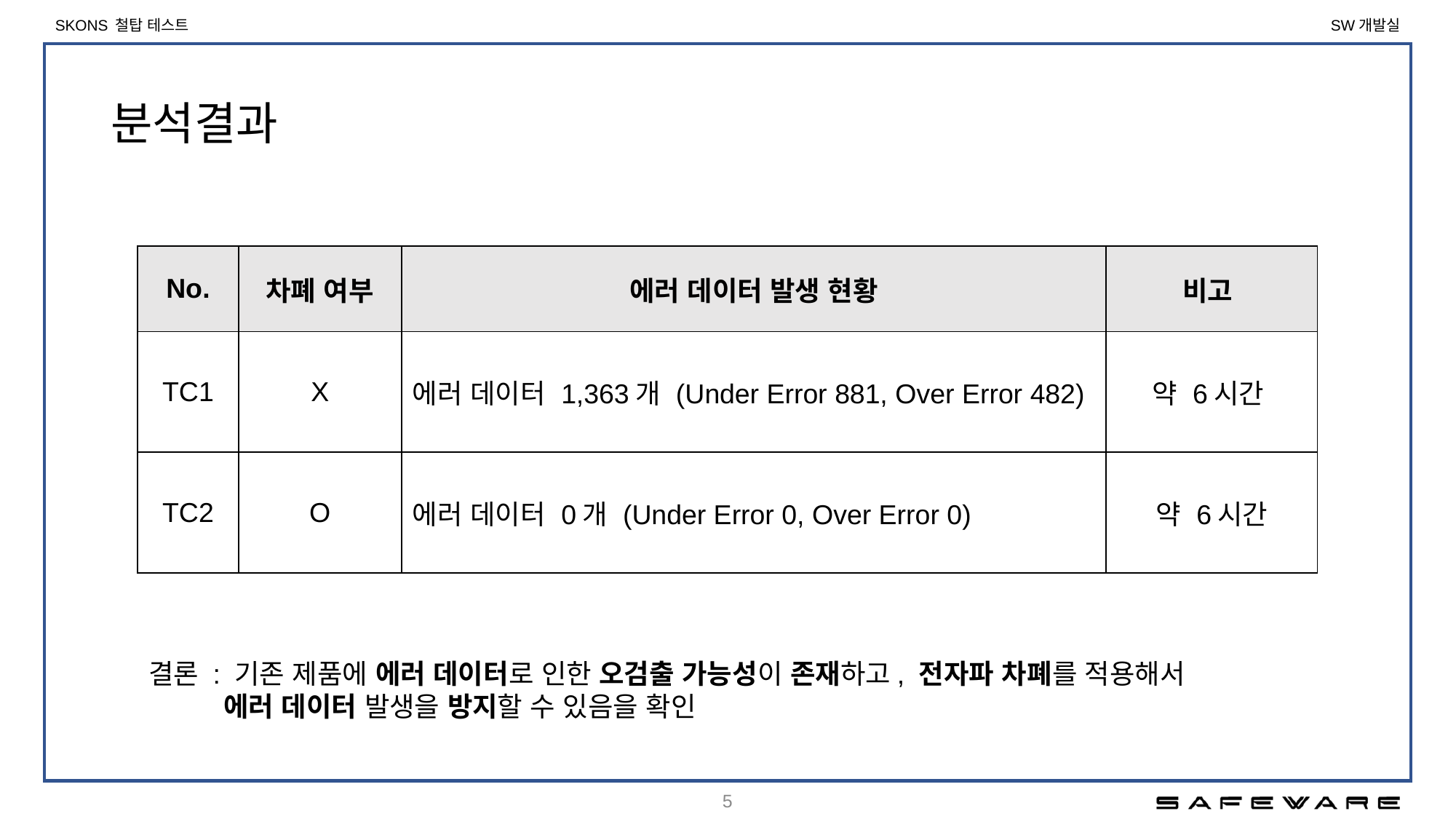

# 분석결과
| No. | 차폐 여부 | 에러 데이터 발생 현황 | 비고 |
| --- | --- | --- | --- |
| TC1 | X | 에러 데이터 1,363개 (Under Error 881, Over Error 482) | 약 6시간 |
| TC2 | O | 에러 데이터 0개 (Under Error 0, Over Error 0) | 약 6시간 |

결론 : 기존 제품에 에러 데이터로 인한 오검출 가능성이 존재하고, 전자파 차폐를 적용해서
         에러 데이터 발생을 방지할 수 있음을 확인
5